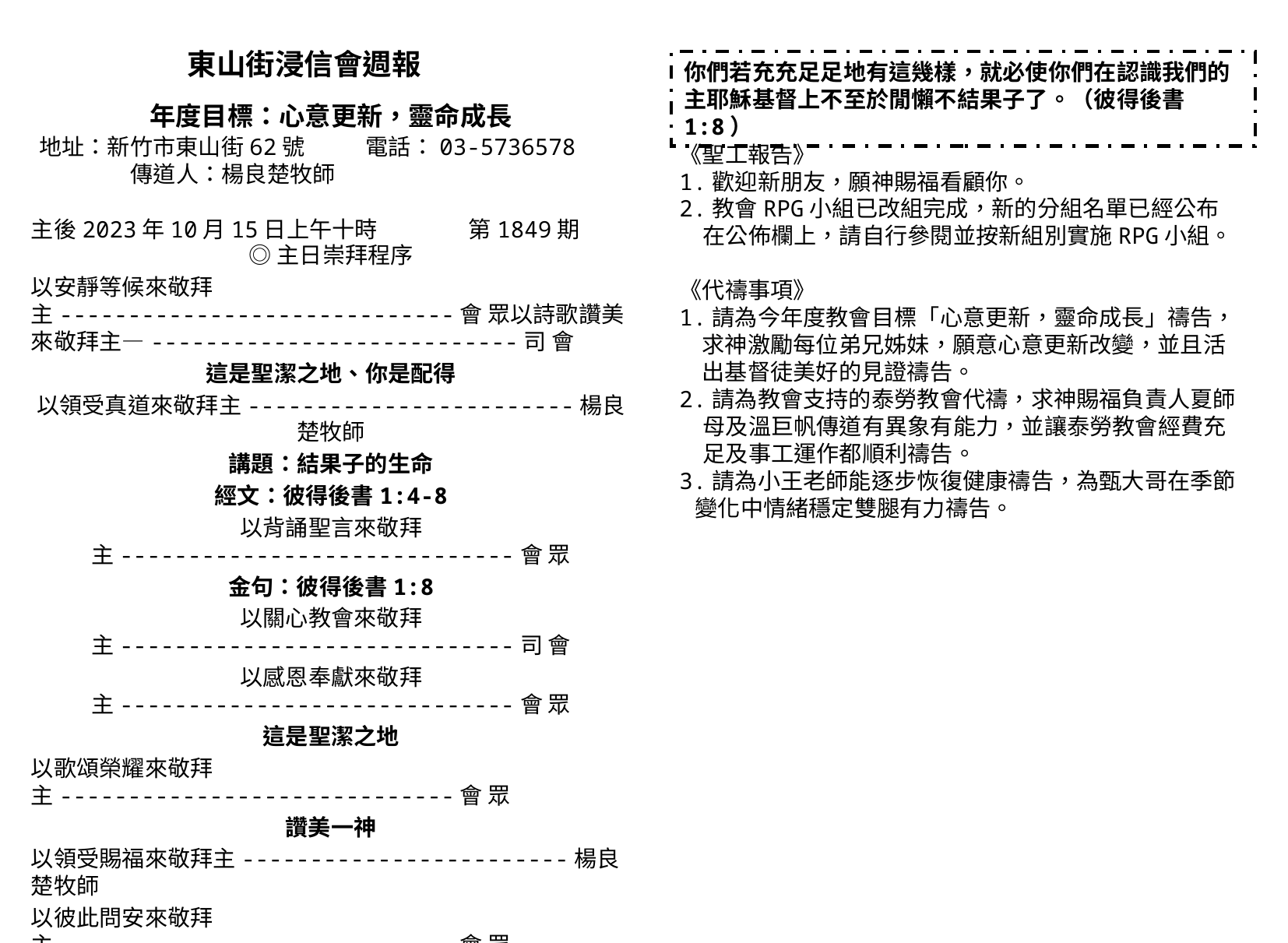

東山街浸信會週報

年度目標：心意更新，靈命成長

你們若充充足足地有這幾樣，就必使你們在認識我們的主耶穌基督上不至於閒懶不結果子了。（彼得後書1:8）

地址：新竹市東山街62號            電話：03-5736578
                 傳道人：楊良楚牧師
《聖工報告》
1.歡迎新朋友，願神賜福看顧你。
2.教會RPG小組已改組完成，新的分組名單已經公布在公佈欄上，請自行參閱並按新組別實施RPG小組。

《代禱事項》
1.請為今年度教會目標「心意更新，靈命成長」禱告，求神激勵每位弟兄姊妹，願意心意更新改變，並且活出基督徒美好的見證禱告。
2.請為教會支持的泰勞教會代禱，求神賜福負責人夏師母及溫巨帆傳道有異象有能力，並讓泰勞教會經費充足及事工運作都順利禱告。
3.請為小王老師能逐步恢復健康禱告，為甄大哥在季節
  變化中情緒穩定雙腿有力禱告。
主後2023年10月15日上午十時                  第1849期
◎主日崇拜程序
以安靜等候來敬拜主-----------------------------會 眾以詩歌讚美來敬拜主—---------------------------司 會
這是聖潔之地、你是配得
以領受真道來敬拜主------------------------楊良楚牧師
講題：結果子的生命
經文：彼得後書1:4-8
以背誦聖言來敬拜主-----------------------------會 眾
金句：彼得後書1:8
以關心教會來敬拜主-----------------------------司 會
以感恩奉獻來敬拜主-----------------------------會 眾
這是聖潔之地
以歌頌榮耀來敬拜主-----------------------------會 眾
讚美一神
以領受賜福來敬拜主------------------------楊良楚牧師
以彼此問安來敬拜主-----------------------------會 眾
愛我們的家